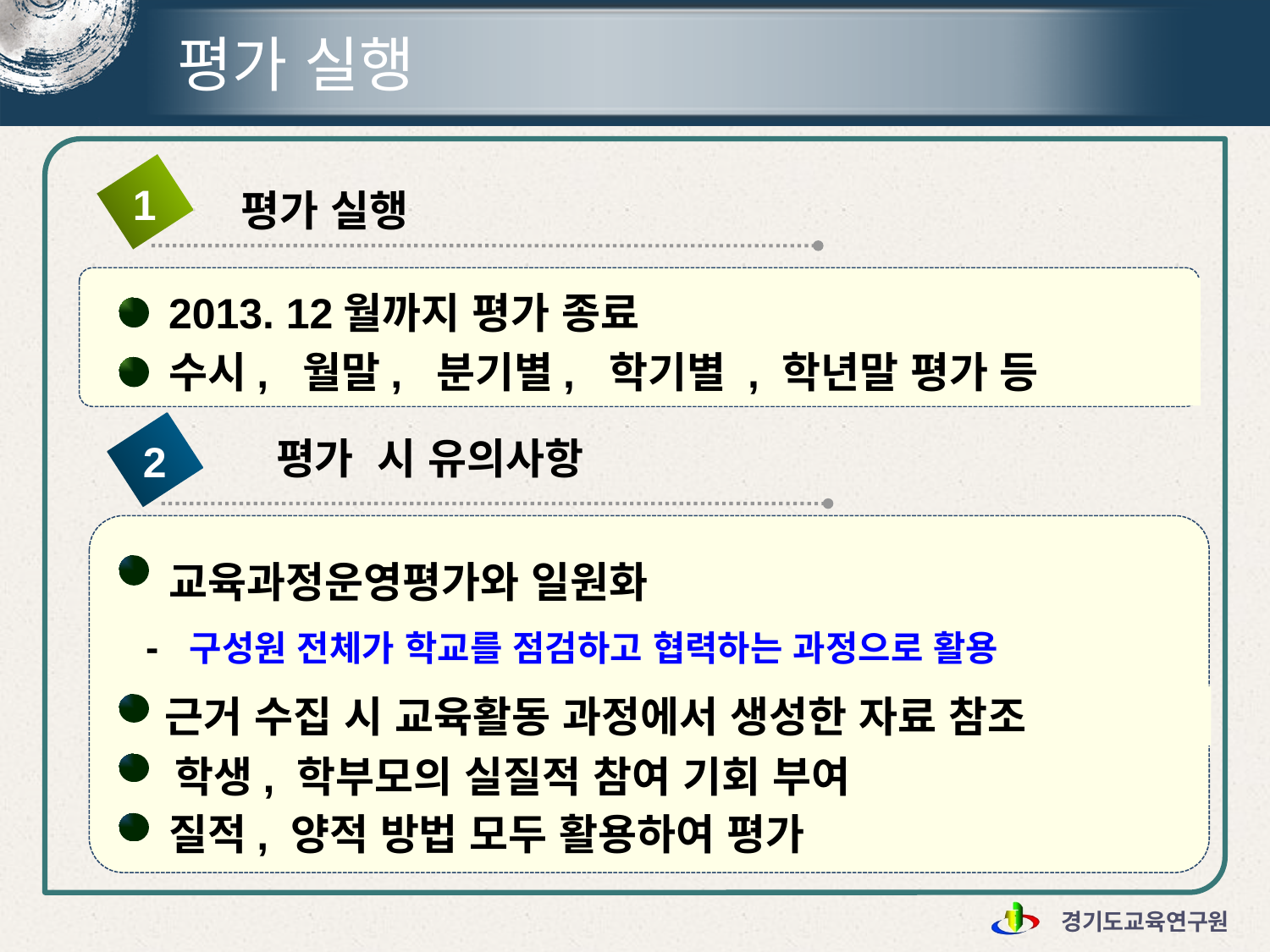

# 평가 실행

1
평가 실행

수시,  월말,  분기별,  학기별 , 학년말 평가 등
2013. 12월까지 평가 종료

평가  시 유의사항
2

교육과정운영평가와 일원화

 -  구성원 전체가 학교를 점검하고 협력하는 과정으로 활용
근거 수집 시 교육활동 과정에서 생성한 자료 참조

학생, 학부모의 실질적 참여 기회 부여

질적, 양적 방법 모두 활용하여 평가